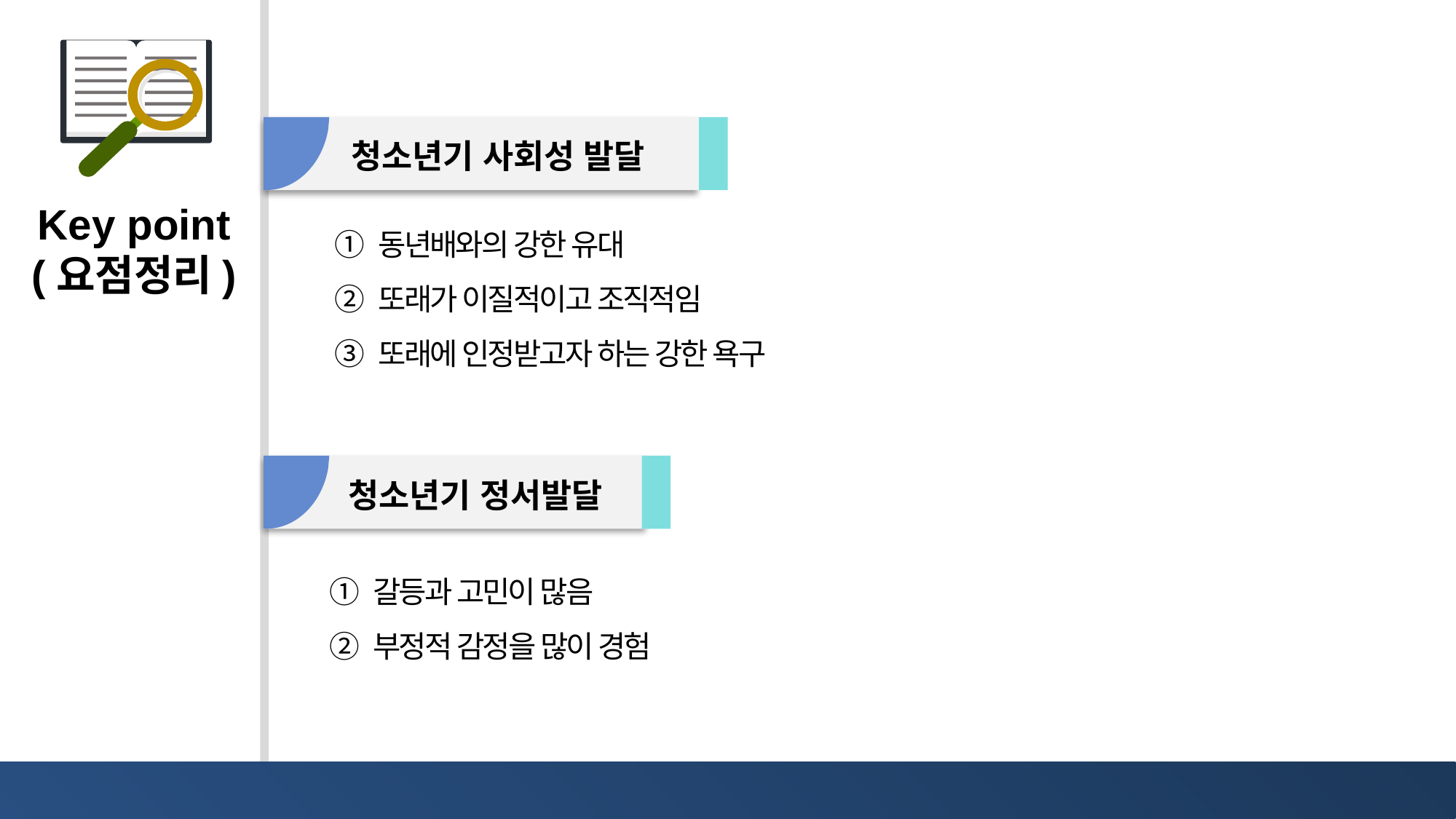

청소년기 사회성 발달
① 동년배와의 강한 유대
② 또래가 이질적이고 조직적임
③ 또래에 인정받고자 하는 강한 욕구

청소년기 정서발달
① 갈등과 고민이 많음
② 부정적 감정을 많이 경험